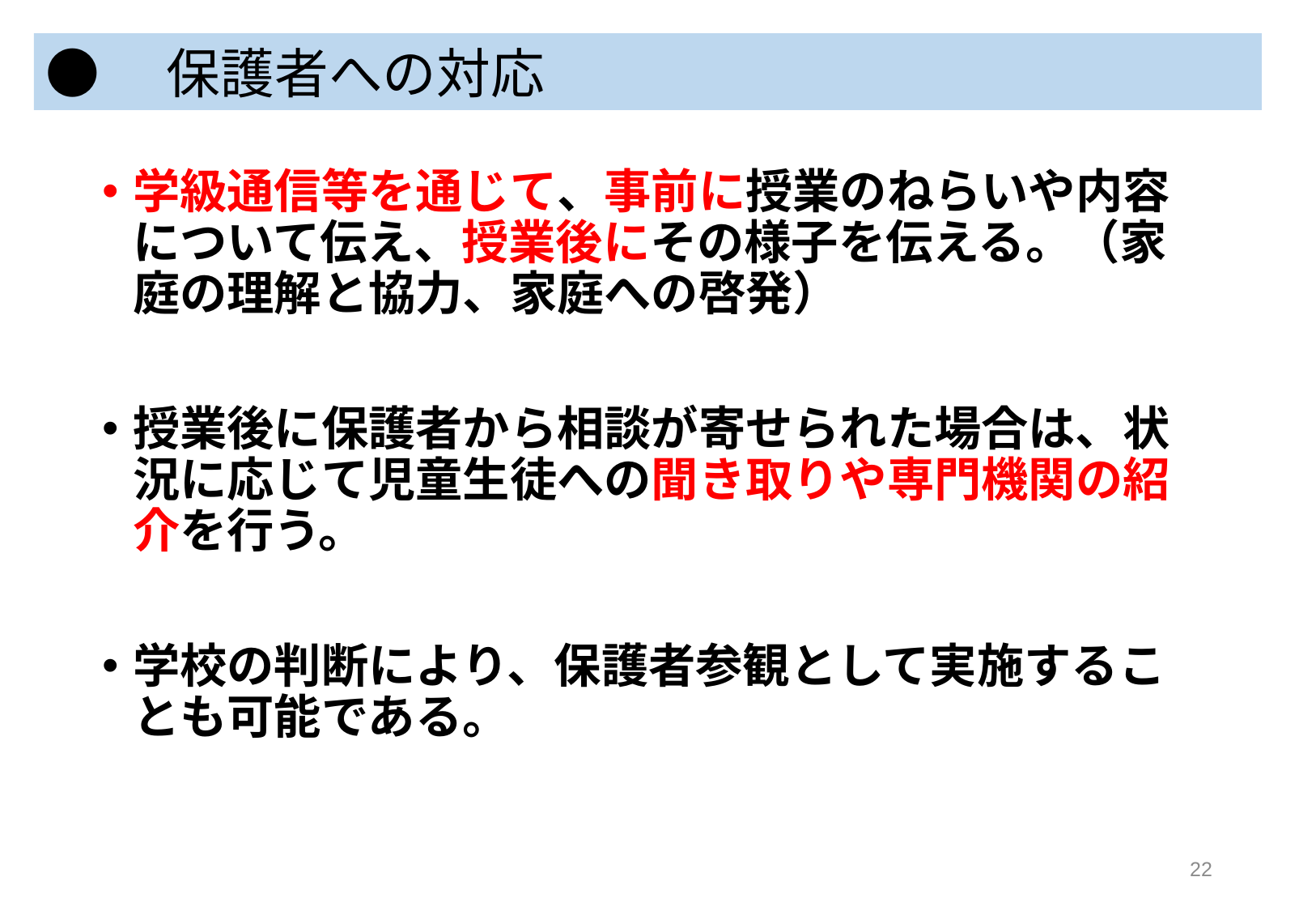

●　保護者への対応
学級通信等を通じて、事前に授業のねらいや内容について伝え、授業後にその様子を伝える。（家庭の理解と協力、家庭への啓発）

授業後に保護者から相談が寄せられた場合は、状況に応じて児童生徒への聞き取りや専門機関の紹介を行う。

学校の判断により、保護者参観として実施することも可能である。
22